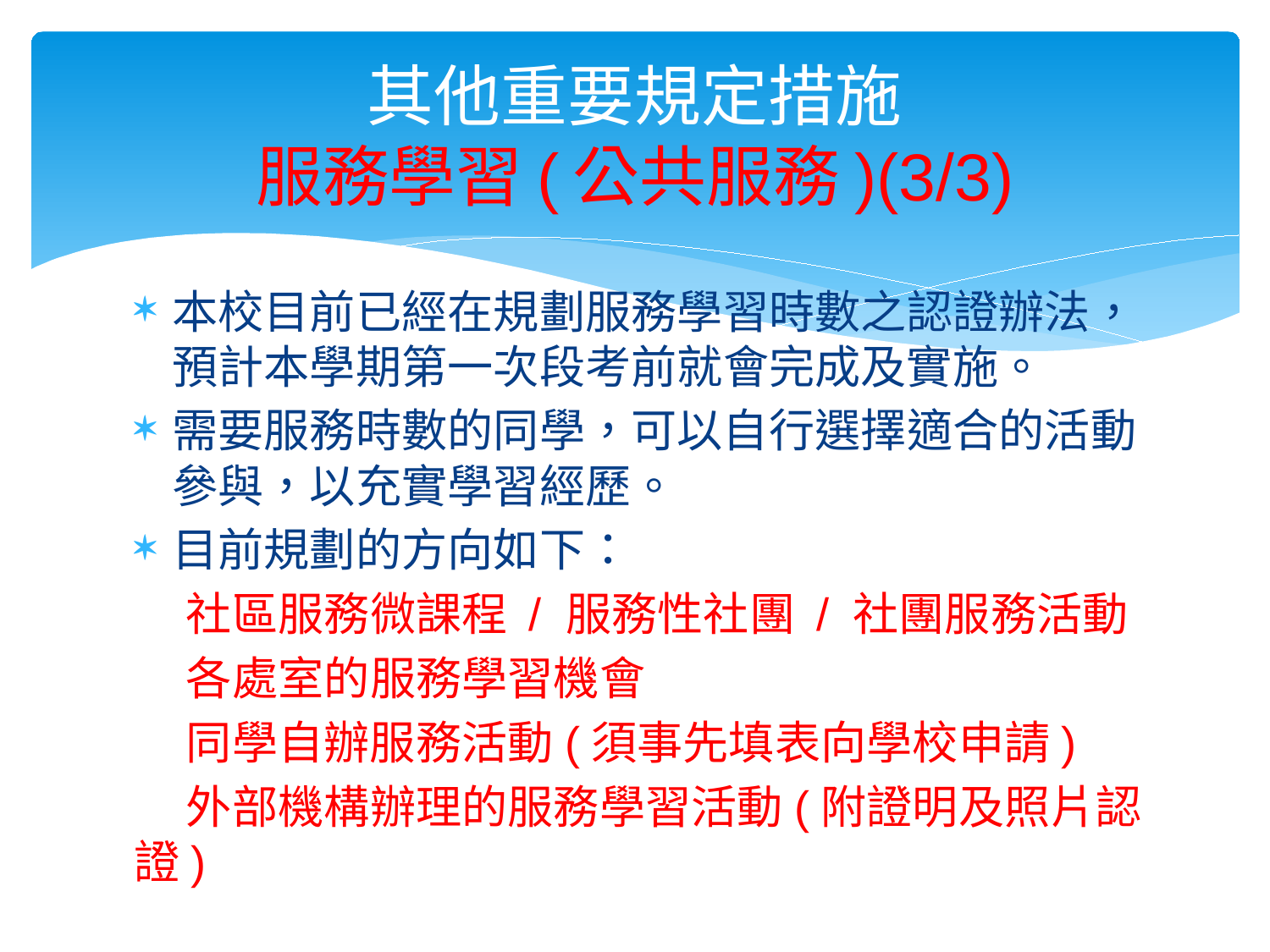

# 其他重要規定措施 服務學習(公共服務)(3/3)
本校目前已經在規劃服務學習時數之認證辦法，預計本學期第一次段考前就會完成及實施。
需要服務時數的同學，可以自行選擇適合的活動參與，以充實學習經歷。
目前規劃的方向如下：
    社區服務微課程 / 服務性社團 / 社團服務活動
    各處室的服務學習機會
    同學自辦服務活動(須事先填表向學校申請)
    外部機構辦理的服務學習活動(附證明及照片認證)